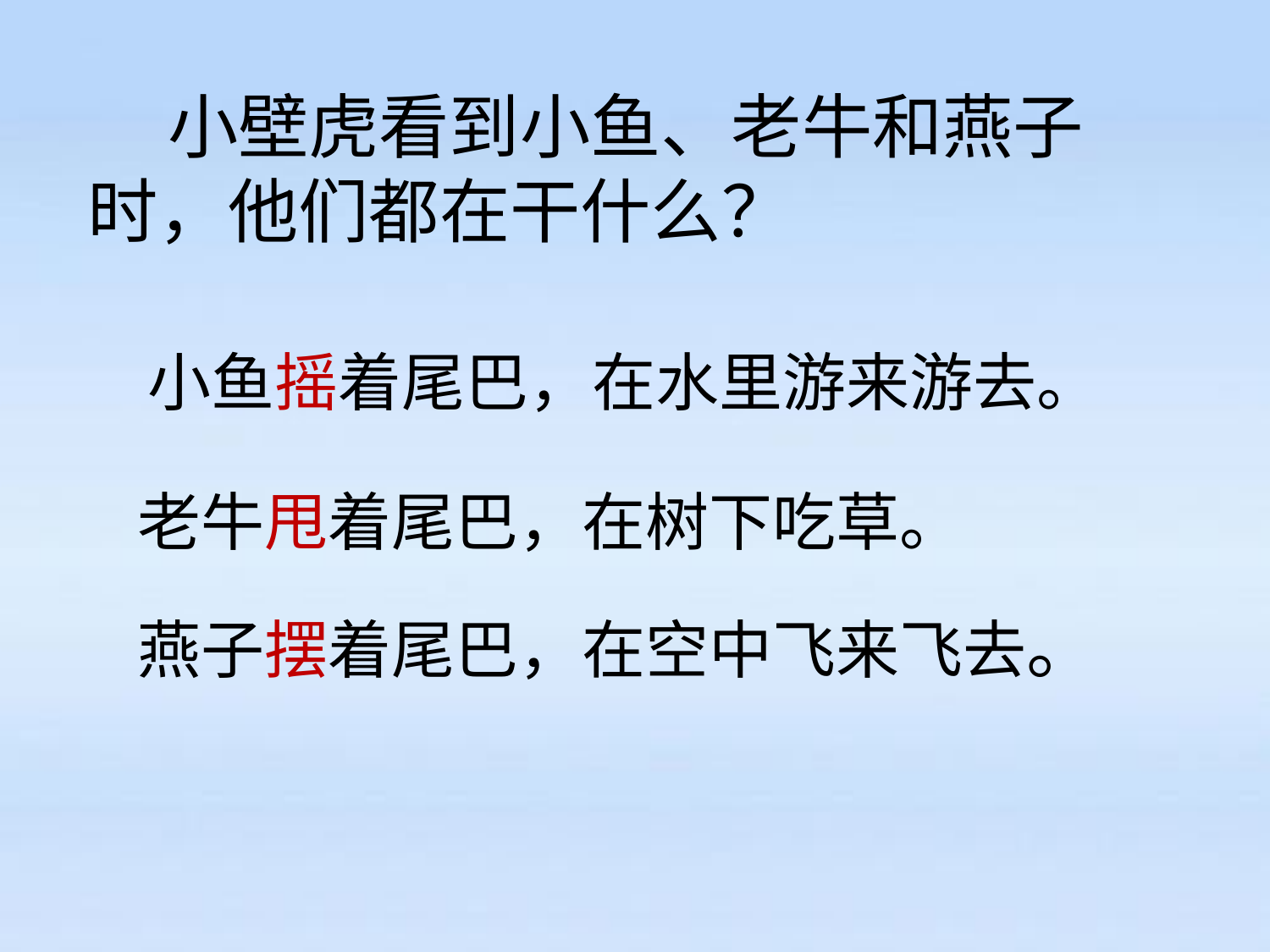

小壁虎看到小鱼、老牛和燕子时，他们都在干什么？
小鱼摇着尾巴，在水里游来游去。
老牛甩着尾巴，在树下吃草。
燕子摆着尾巴，在空中飞来飞去。